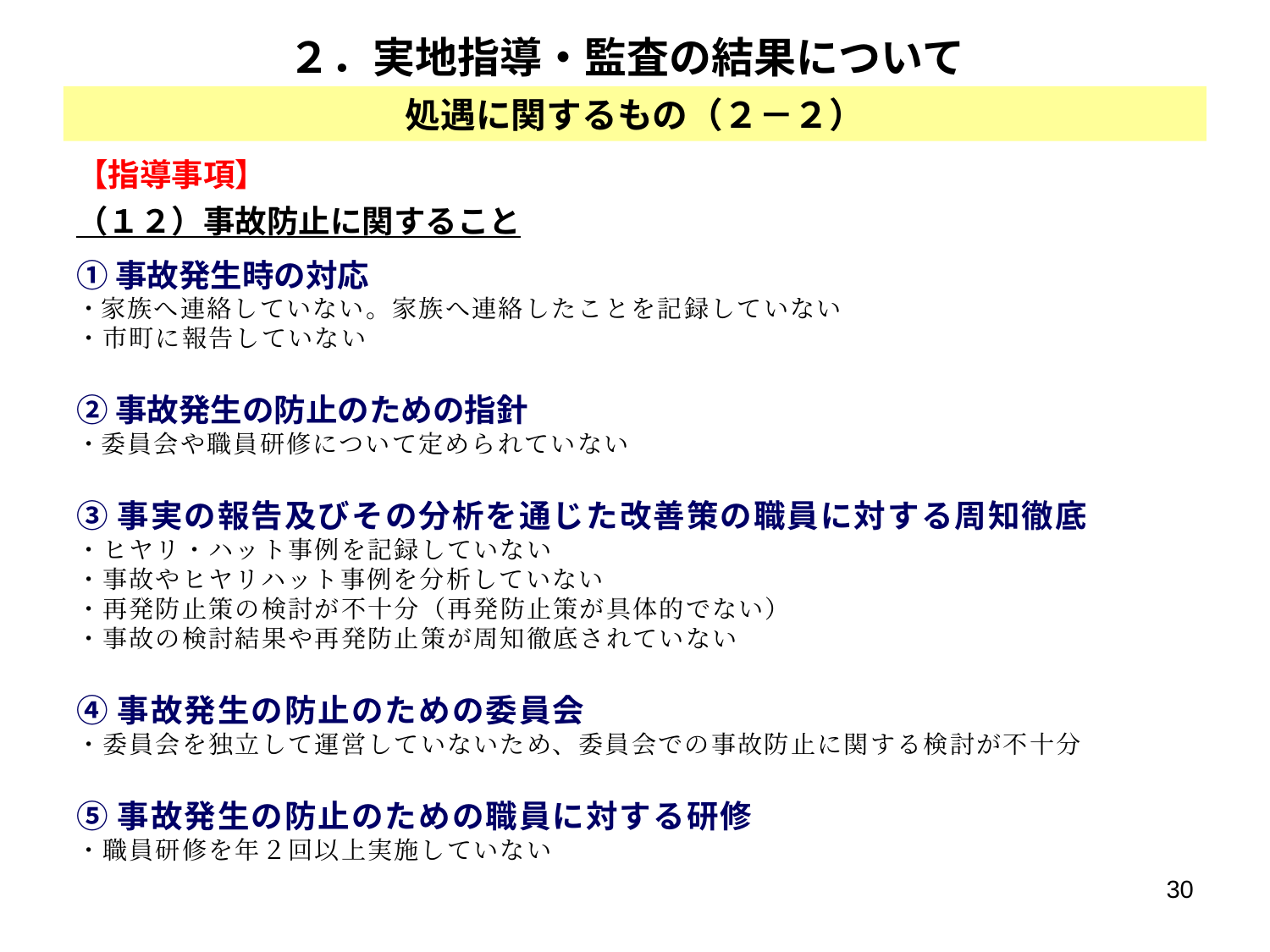

# ２．実地指導・監査の結果について
処遇に関するもの（２－２）
【指導事項】
（１２）事故防止に関すること
①事故発生時の対応
・家族へ連絡していない。家族へ連絡したことを記録していない
・市町に報告していない

②事故発生の防止のための指針
・委員会や職員研修について定められていない

③事実の報告及びその分析を通じた改善策の職員に対する周知徹底
・ヒヤリ・ハット事例を記録していない
・事故やヒヤリハット事例を分析していない
・再発防止策の検討が不十分（再発防止策が具体的でない）
・事故の検討結果や再発防止策が周知徹底されていない

④事故発生の防止のための委員会
・委員会を独立して運営していないため、委員会での事故防止に関する検討が不十分

⑤事故発生の防止のための職員に対する研修
・職員研修を年２回以上実施していない

30